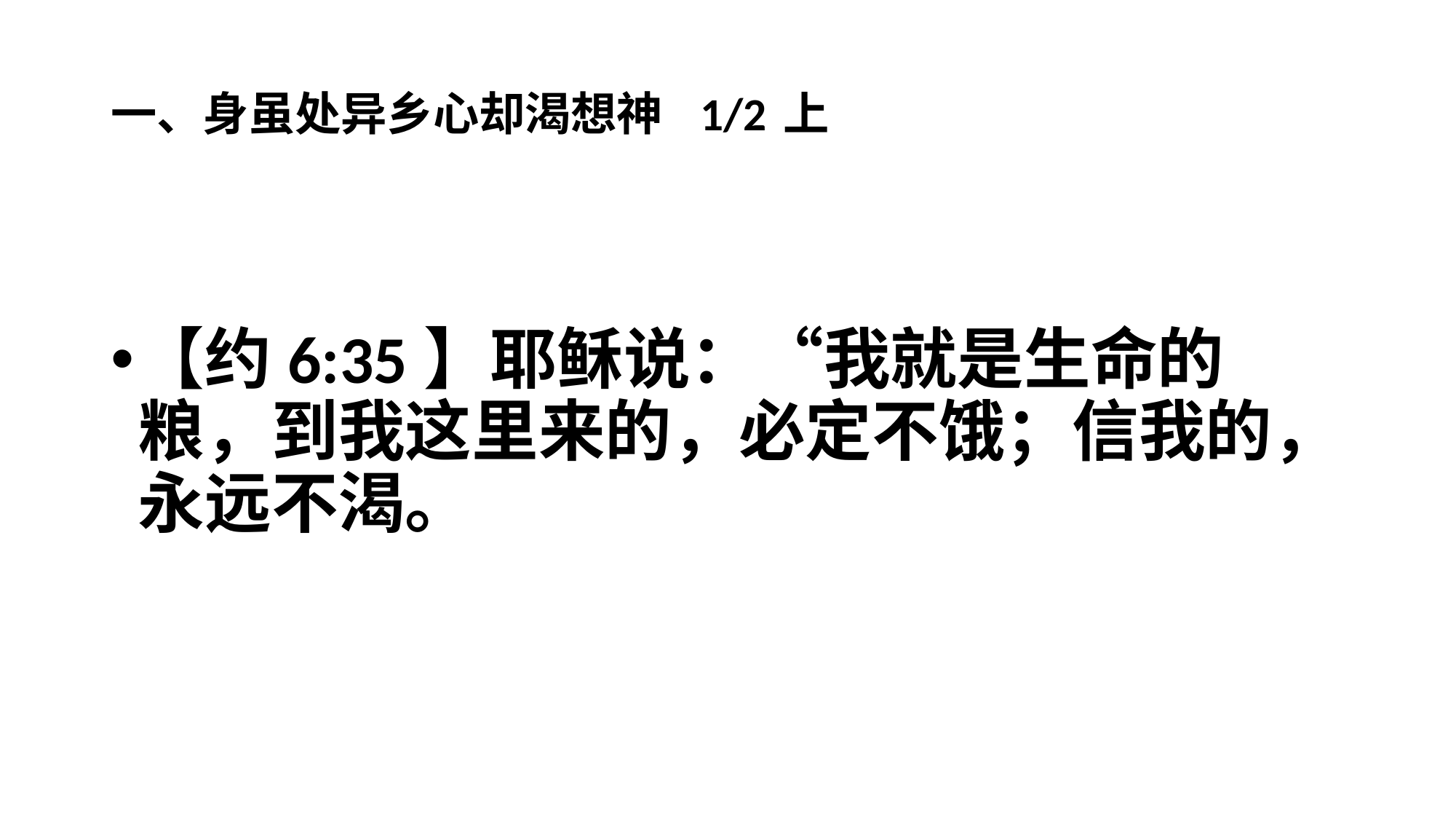

# 一、身虽处异乡心却渴想神   1/2 上

【约6:35】耶稣说：“我就是生命的粮，到我这里来的，必定不饿；信我的，永远不渴。